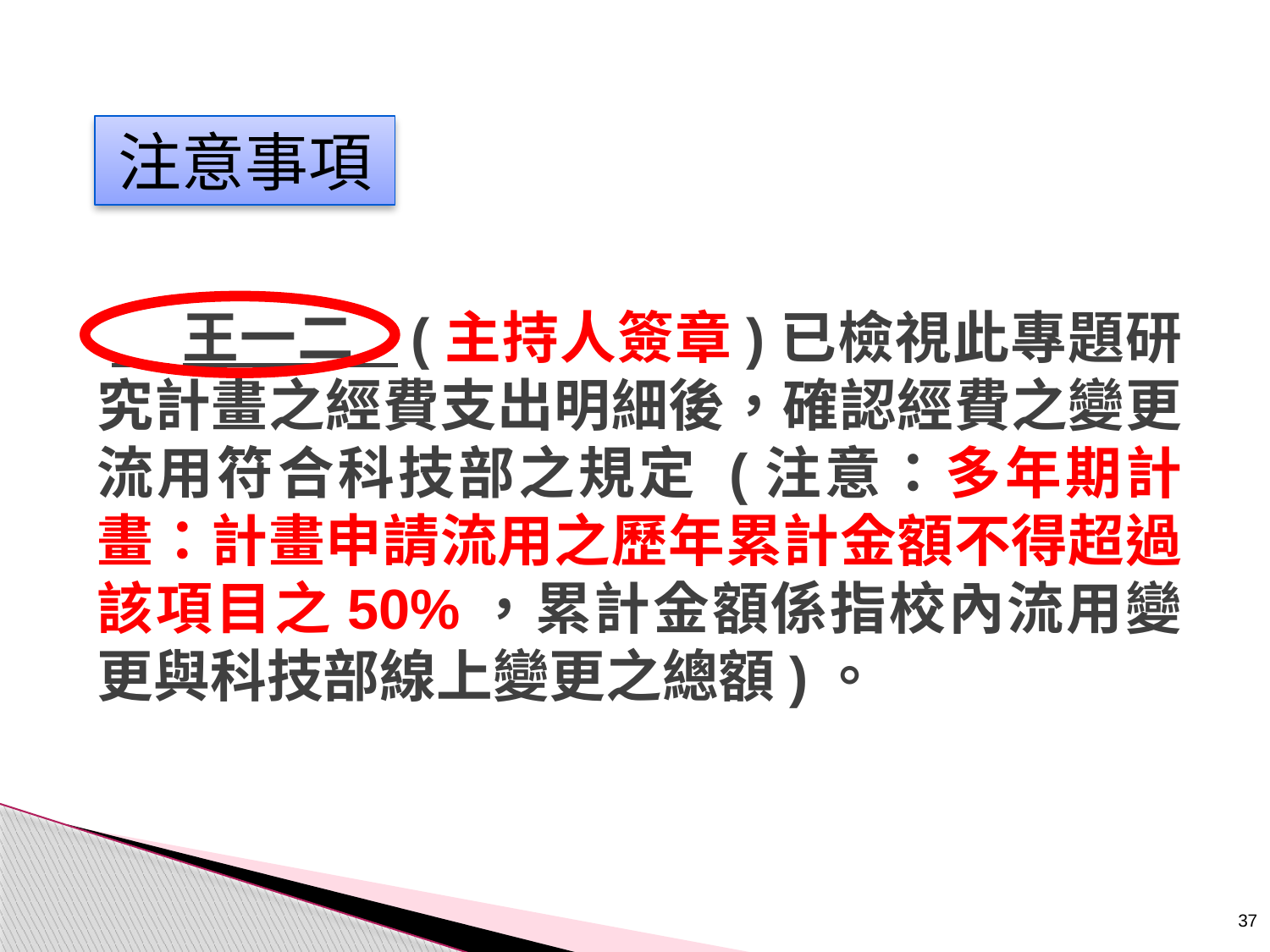

注意事項
     王一二   (主持人簽章)已檢視此專題研究計畫之經費支出明細後，確認經費之變更流用符合科技部之規定 (注意：多年期計畫：計畫申請流用之歷年累計金額不得超過該項目之50%，累計金額係指校內流用變更與科技部線上變更之總額)。

37